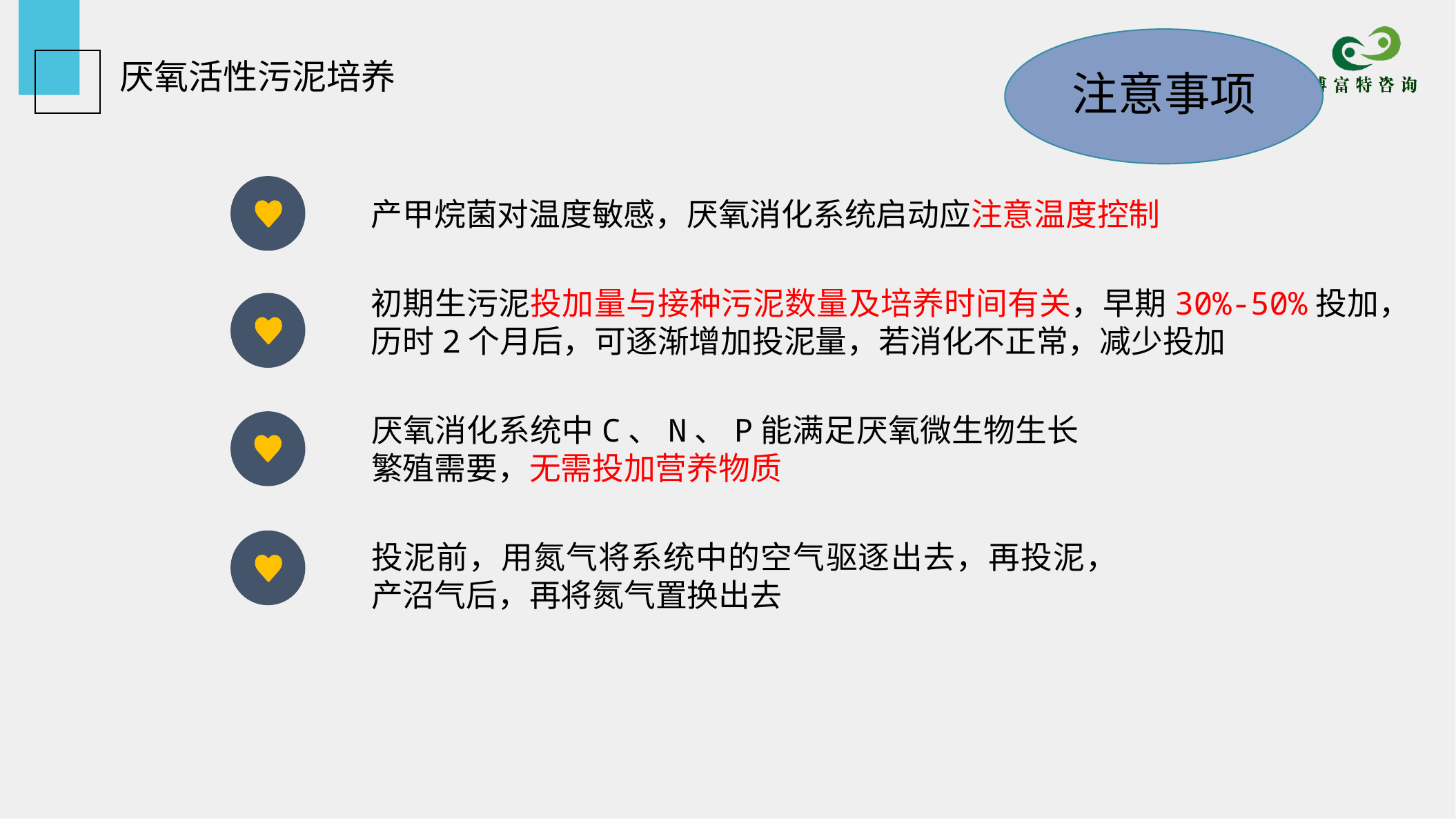

厌氧活性污泥培养
注意事项

产甲烷菌对温度敏感，厌氧消化系统启动应注意温度控制

初期生污泥投加量与接种污泥数量及培养时间有关，早期30%-50%投加，历时2个月后，可逐渐增加投泥量，若消化不正常，减少投加

厌氧消化系统中C、N、P能满足厌氧微生物生长繁殖需要，无需投加营养物质

投泥前，用氮气将系统中的空气驱逐出去，再投泥，产沼气后，再将氮气置换出去